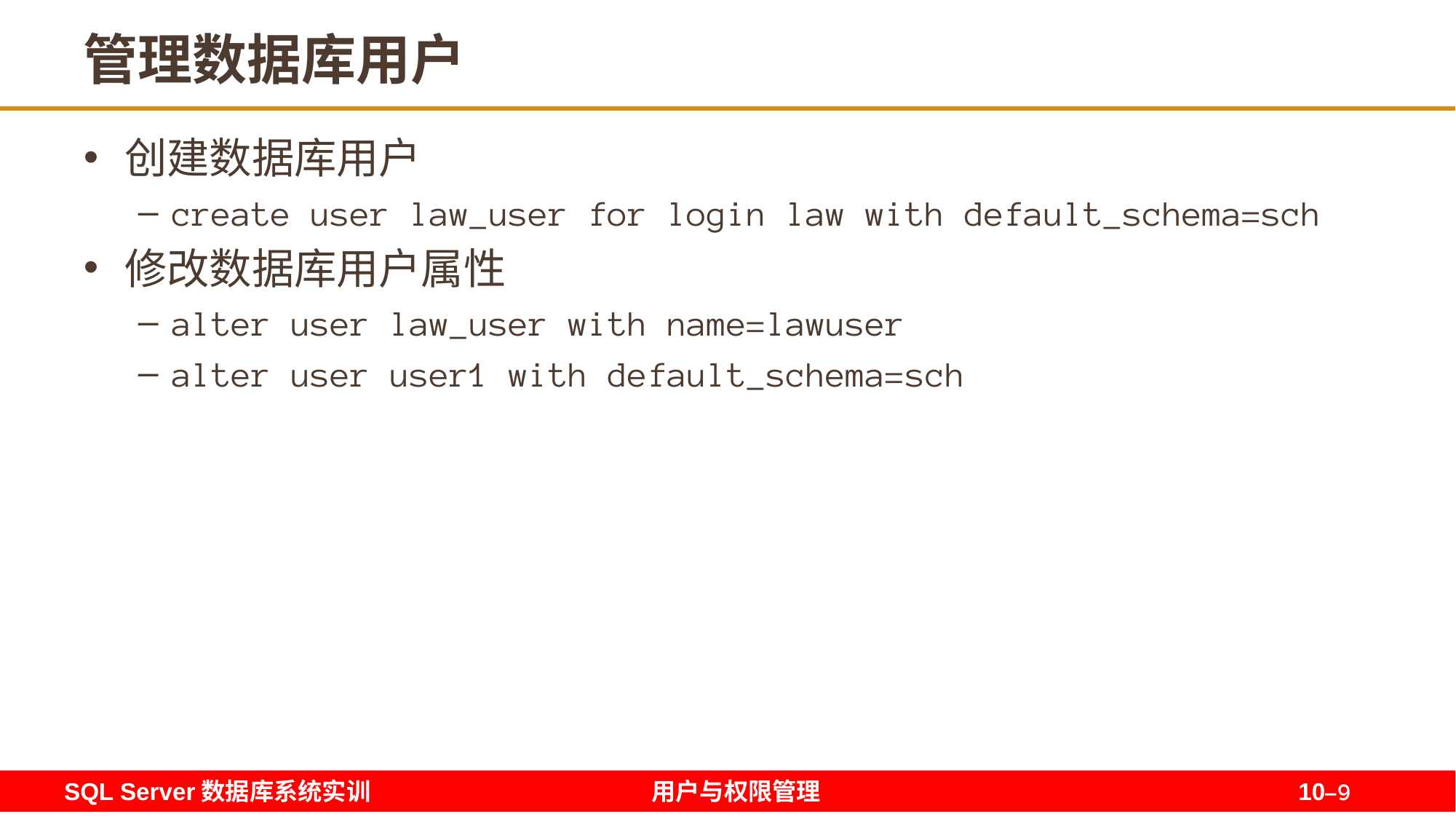

9
# 管理数据库用户
创建数据库用户
create user law_user for login law with default_schema=sch
修改数据库用户属性
alter user law_user with name=lawuser
alter user user1 with default_schema=sch